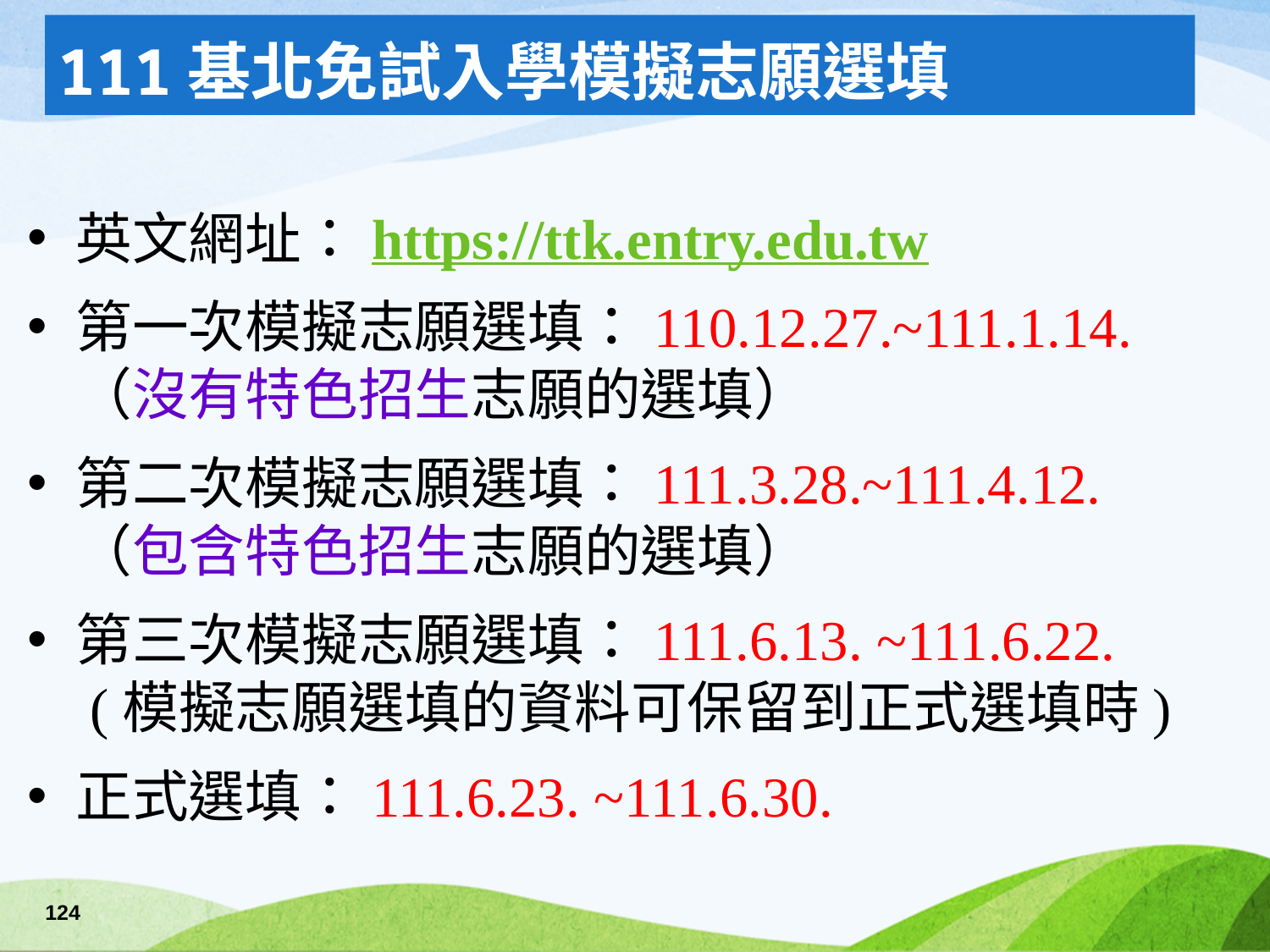

# 111基北免試入學模擬志願選填
英文網址：https://ttk.entry.edu.tw
第一次模擬志願選填：110.12.27.~111.1.14.
（沒有特色招生志願的選填）
第二次模擬志願選填：111.3.28.~111.4.12.
（包含特色招生志願的選填）
第三次模擬志願選填：111.6.13. ~111.6.22.
 (模擬志願選填的資料可保留到正式選填時)
正式選填：111.6.23. ~111.6.30.
124